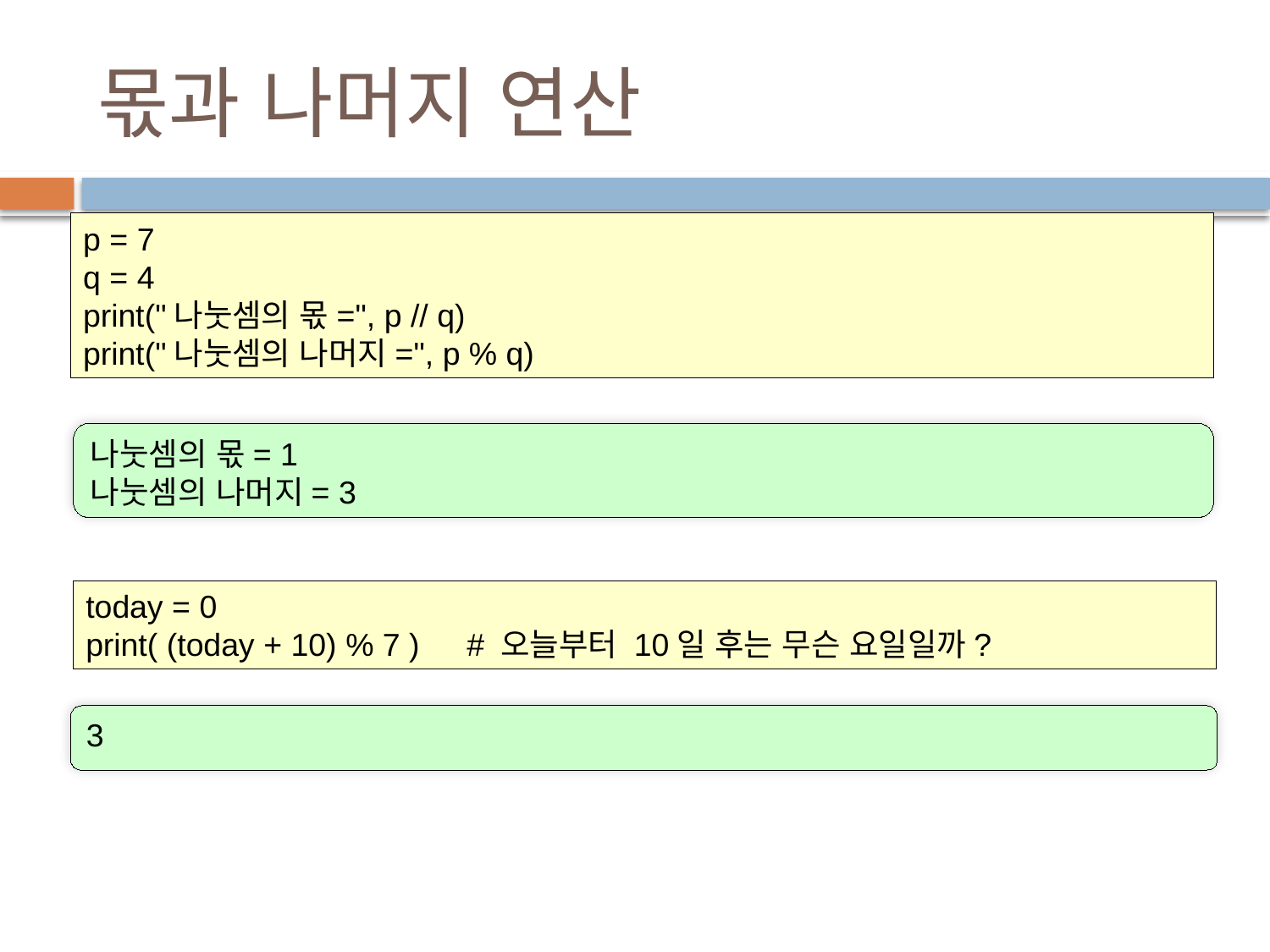

# 몫과 나머지 연산
p = 7
q = 4
print("나눗셈의 몫=", p // q)
print("나눗셈의 나머지=", p % q)
나눗셈의 몫= 1
나눗셈의 나머지= 3
today = 0
print( (today + 10) % 7 )	# 오늘부터 10일 후는 무슨 요일일까?
3